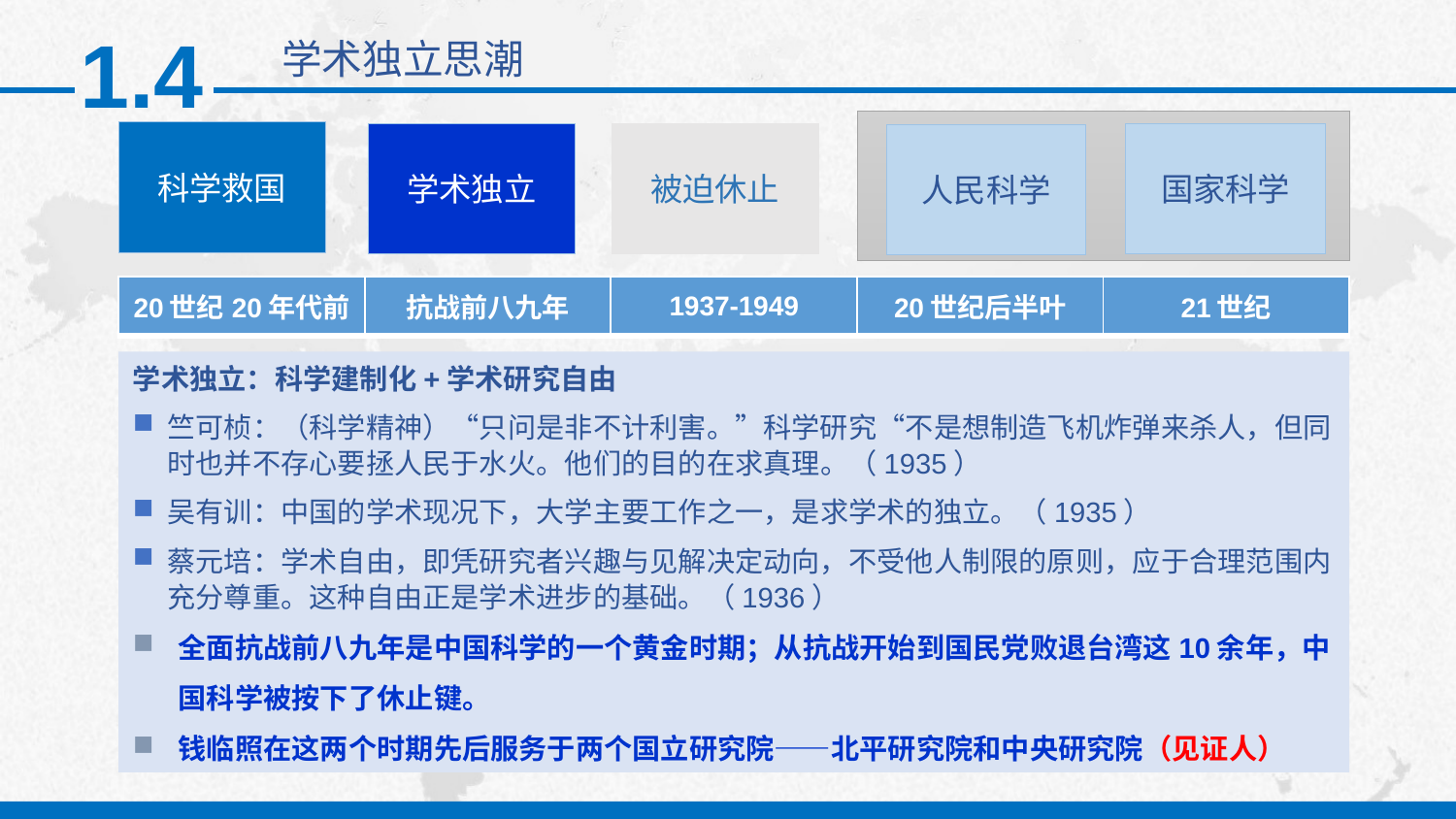

1.4
学术独立思潮

科学救国

学术独立

国家科学

人民科学

被迫休止

| 20世纪20年代前 | 抗战前八九年 | 1937-1949 | 20世纪后半叶 | 21世纪 |
| --- | --- | --- | --- | --- |
学术独立：科学建制化+学术研究自由
竺可桢：（科学精神）“只问是非不计利害。”科学研究“不是想制造飞机炸弹来杀人，但同时也并不存心要拯人民于水火。他们的目的在求真理。（1935）
吴有训：中国的学术现况下，大学主要工作之一，是求学术的独立。（1935）
蔡元培：学术自由，即凭研究者兴趣与见解决定动向，不受他人制限的原则，应于合理范围内充分尊重。这种自由正是学术进步的基础。（1936）
全面抗战前八九年是中国科学的一个黄金时期；从抗战开始到国民党败退台湾这10余年，中国科学被按下了休止键。
钱临照在这两个时期先后服务于两个国立研究院——北平研究院和中央研究院（见证人）